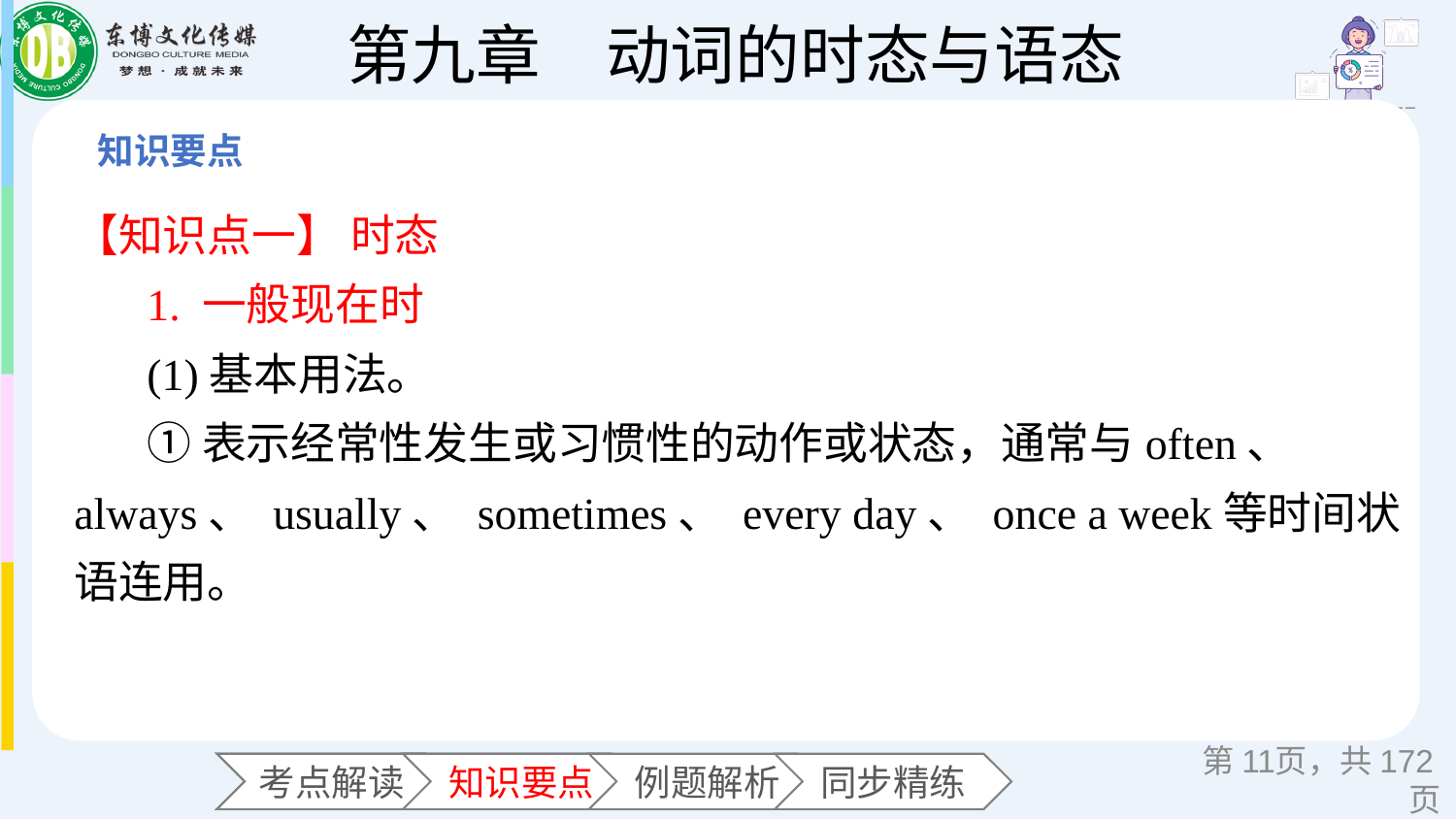

【知识点一】 时态
1. 一般现在时
(1)基本用法。
①表示经常性发生或习惯性的动作或状态，通常与often、 always、 usually、 sometimes、 every day、 once a week等时间状语连用。
第11页，共172页